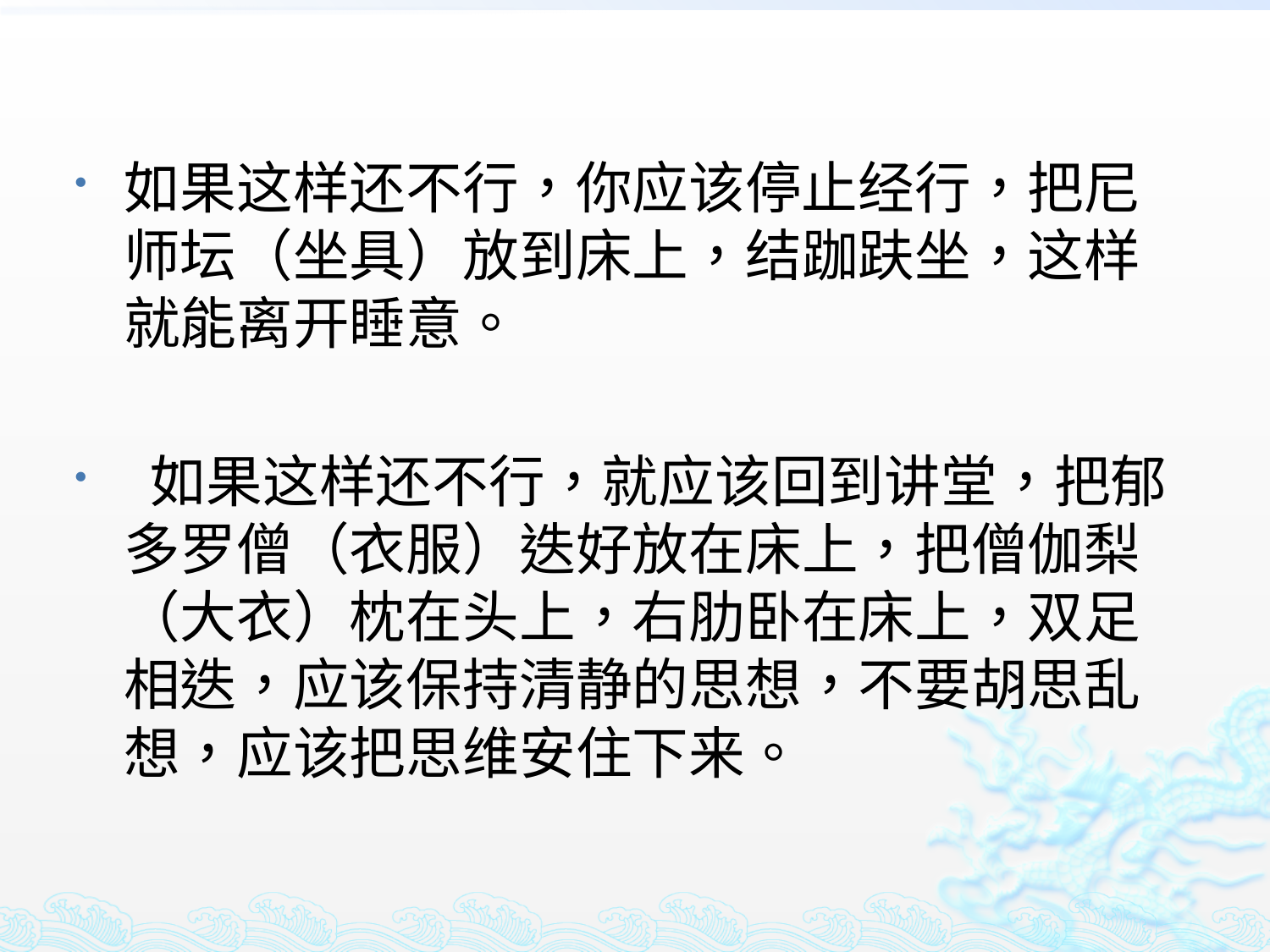

如果这样还不行，你应该停止经行，把尼师坛（坐具）放到床上，结跏趺坐，这样就能离开睡意。

 如果这样还不行，就应该回到讲堂，把郁多罗僧（衣服）迭好放在床上，把僧伽梨（大衣）枕在头上，右肋卧在床上，双足相迭，应该保持清静的思想，不要胡思乱想，应该把思维安住下来。